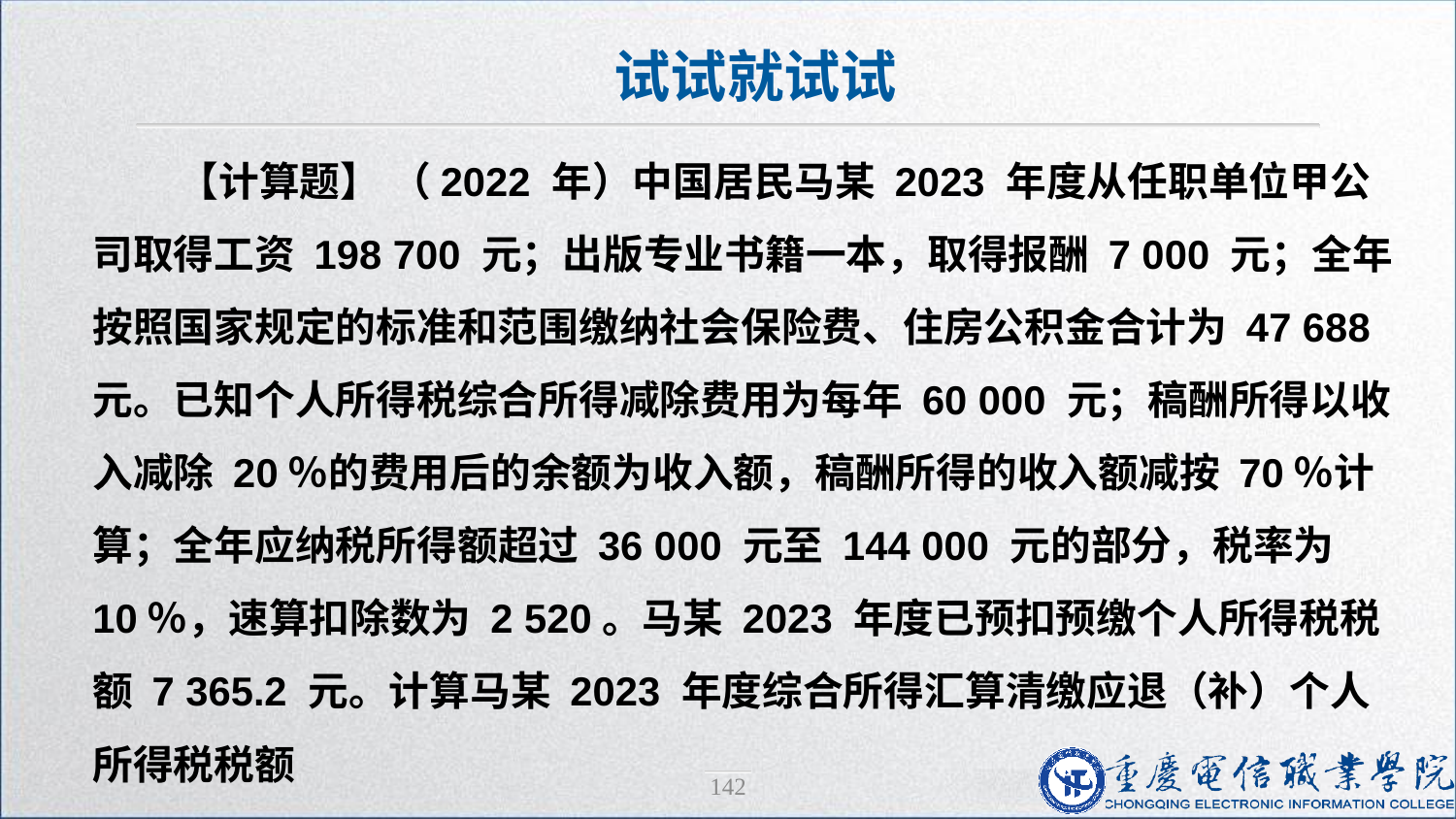

试试就试试
【计算题】 （2022 年）中国居民马某 2023 年度从任职单位甲公司取得工资 198 700 元；出版专业书籍一本，取得报酬 7 000 元；全年按照国家规定的标准和范围缴纳社会保险费、住房公积金合计为 47 688 元。已知个人所得税综合所得减除费用为每年 60 000 元；稿酬所得以收入减除 20％的费用后的余额为收入额，稿酬所得的收入额减按 70％计算；全年应纳税所得额超过 36 000 元至 144 000 元的部分，税率为 10％，速算扣除数为 2 520。马某 2023 年度已预扣预缴个人所得税税额 7 365.2 元。计算马某 2023 年度综合所得汇算清缴应退（补）个人所得税税额
142